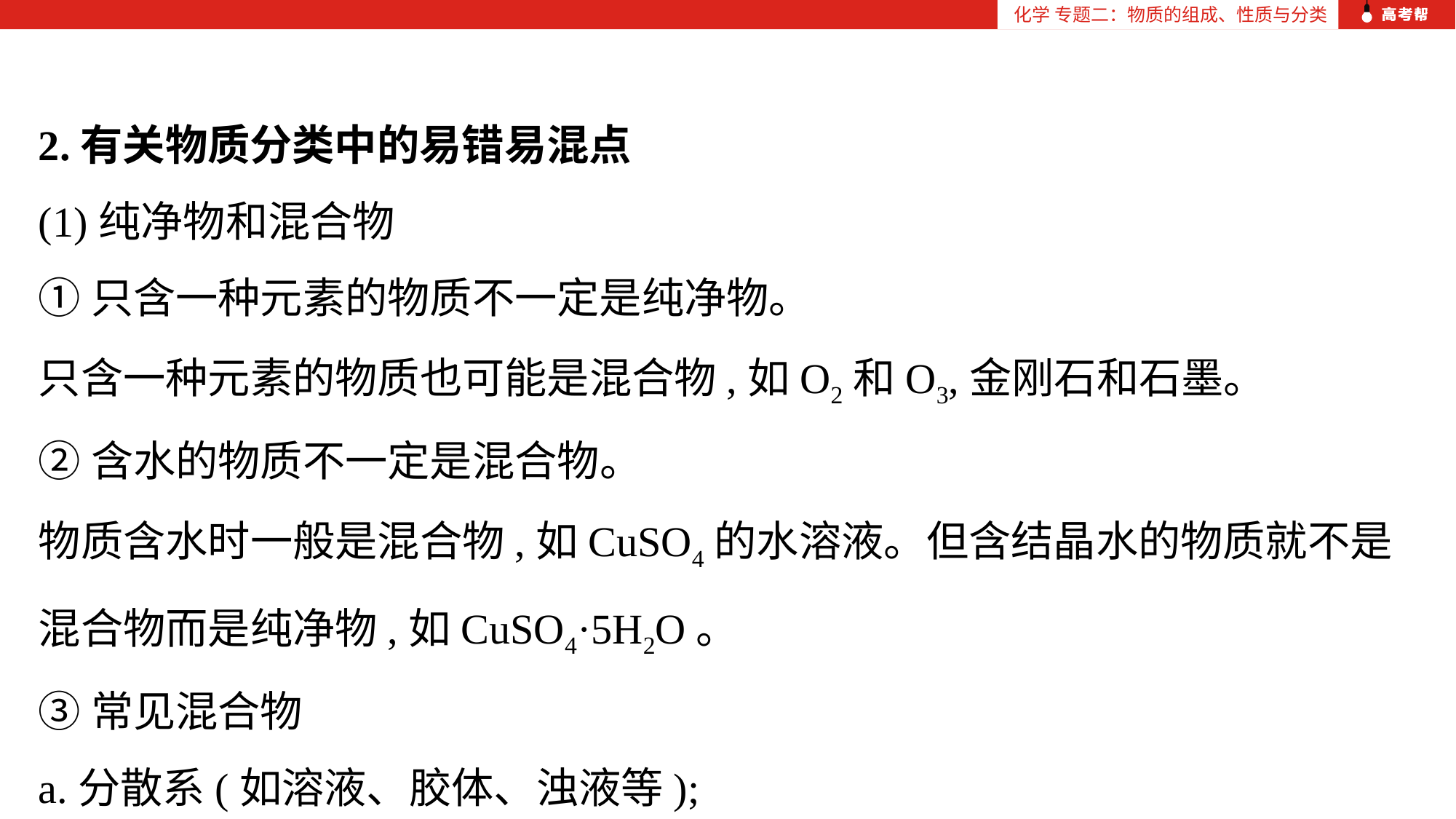

化学 专题二：物质的组成、性质与分类
2.有关物质分类中的易错易混点
(1)纯净物和混合物
①只含一种元素的物质不一定是纯净物。
只含一种元素的物质也可能是混合物,如O2和O3,金刚石和石墨。
②含水的物质不一定是混合物。
物质含水时一般是混合物,如CuSO4的水溶液。但含结晶水的物质就不是混合物而是纯净物,如CuSO4·5H2O。
③常见混合物
a.分散系(如溶液、胶体、浊液等);